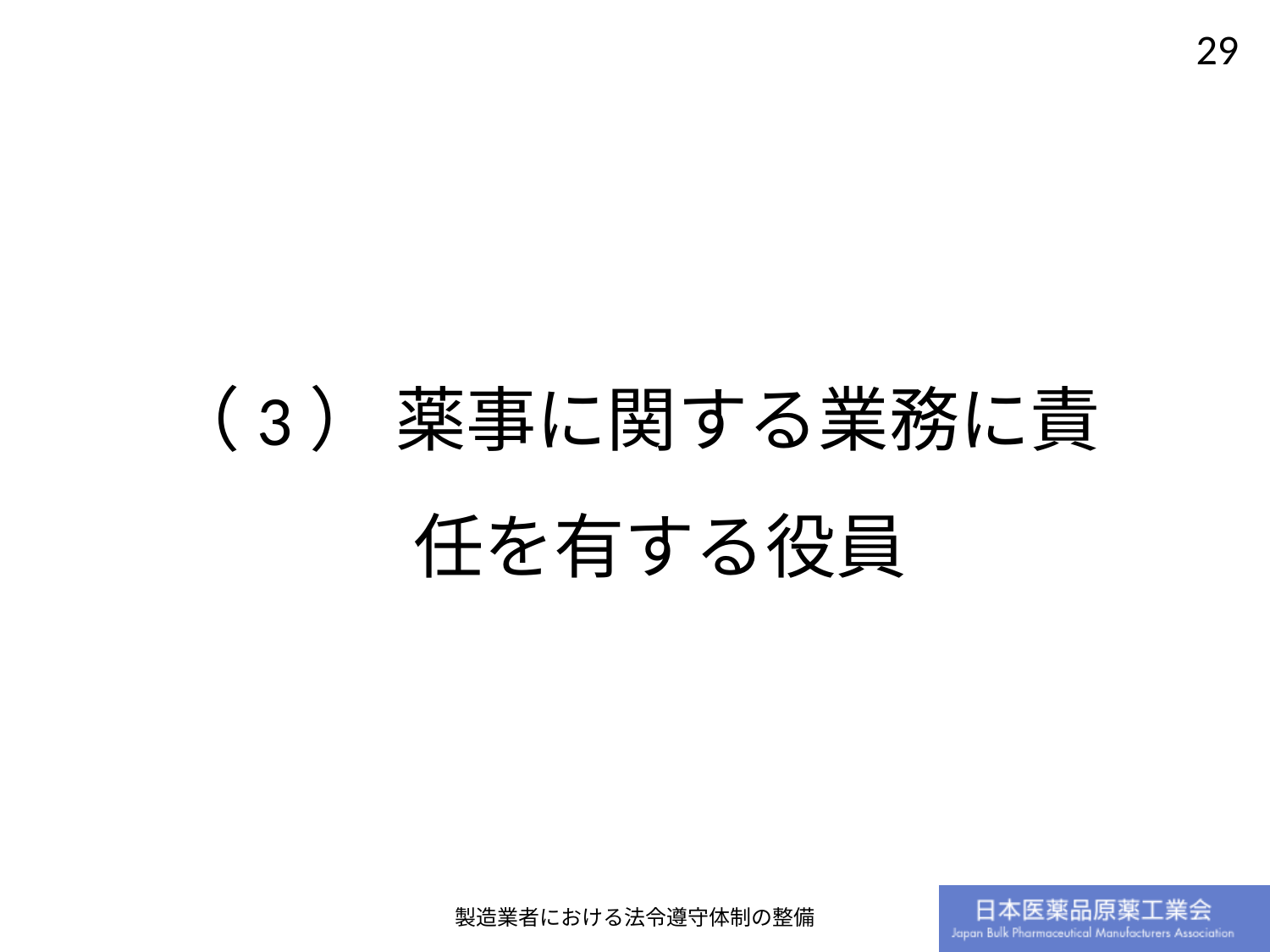

# （3） 薬事に関する業務に責任を有する役員
製造業者における法令遵守体制の整備